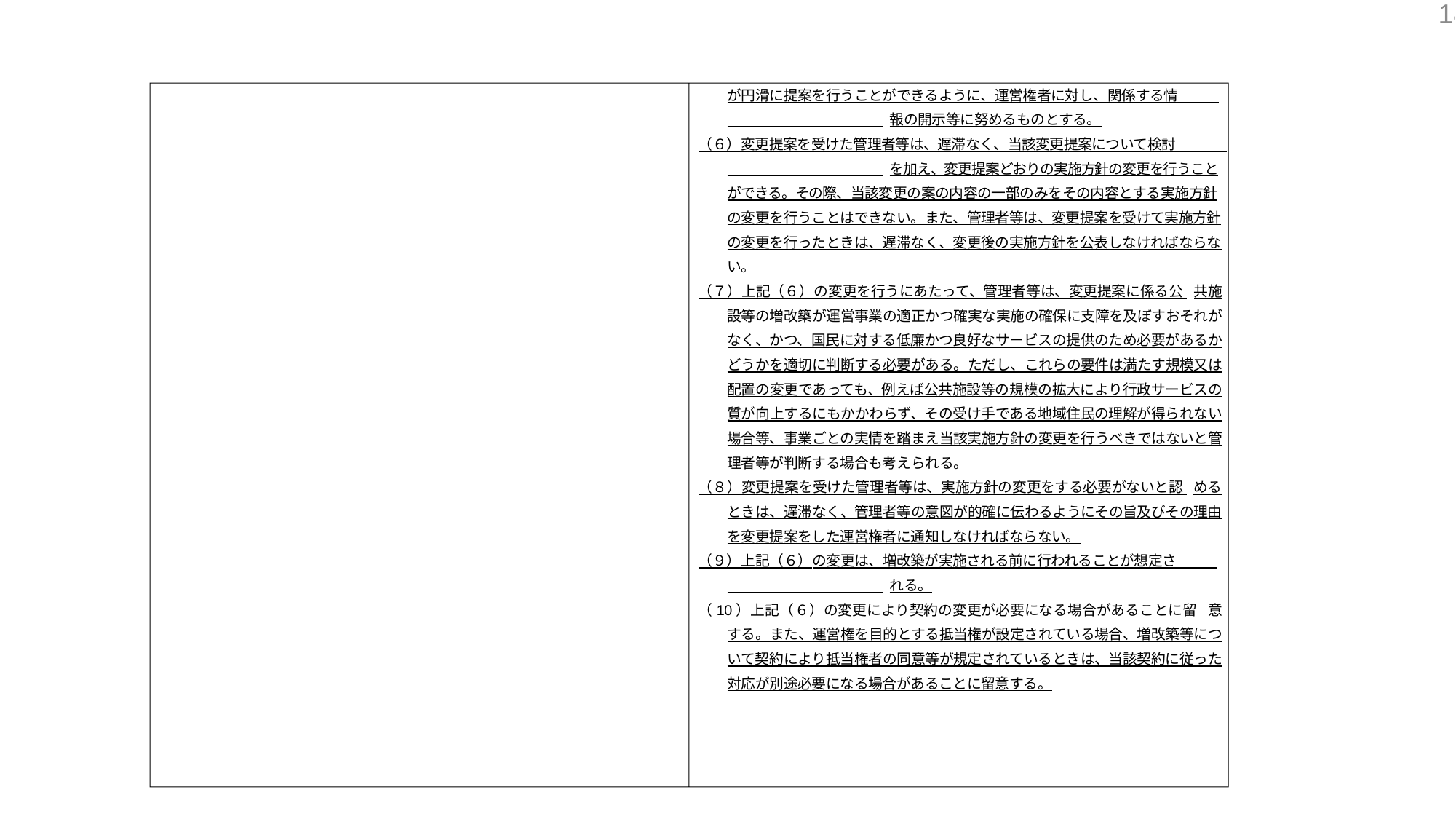

18
が円滑に提案を行うことができるように、運営権者に対し、関係する情                     報の開示等に努めるものとする。
（６）変更提案を受けた管理者等は、遅滞なく、当該変更提案について検討                      を加え、変更提案どおりの実施方針の変更を行うことができる。その際、当該変更の案の内容の一部のみをその内容とする実施方針の変更を行うことはできない。また、管理者等は、変更提案を受けて実施方針の変更を行ったときは、遅滞なく、変更後の実施方針を公表しなければならない。
（７）上記（６）の変更を行うにあたって、管理者等は、変更提案に係る公 共施設等の増改築が運営事業の適正かつ確実な実施の確保に支障を及ぼすおそれがなく、かつ、国民に対する低廉かつ良好なサービスの提供のため必要があるかどうかを適切に判断する必要がある。ただし、これらの要件は満たす規模又は配置の変更であっても、例えば公共施設等の規模の拡大により行政サービスの質が向上するにもかかわらず、その受け手である地域住民の理解が得られない場合等、事業ごとの実情を踏まえ当該実施方針の変更を行うべきではないと管理者等が判断する場合も考えられる。
（８）変更提案を受けた管理者等は、実施方針の変更をする必要がないと認 めるときは、遅滞なく、管理者等の意図が的確に伝わるようにその旨及びその理由を変更提案をした運営権者に通知しなければならない。
（９）上記（６）の変更は、増改築が実施される前に行われることが想定さ                     れる。
（10）上記（６）の変更により契約の変更が必要になる場合があることに留 意する。また、運営権を目的とする抵当権が設定されている場合、増改築等について契約により抵当権者の同意等が規定されているときは、当該契約に従った対応が別途必要になる場合があることに留意する。